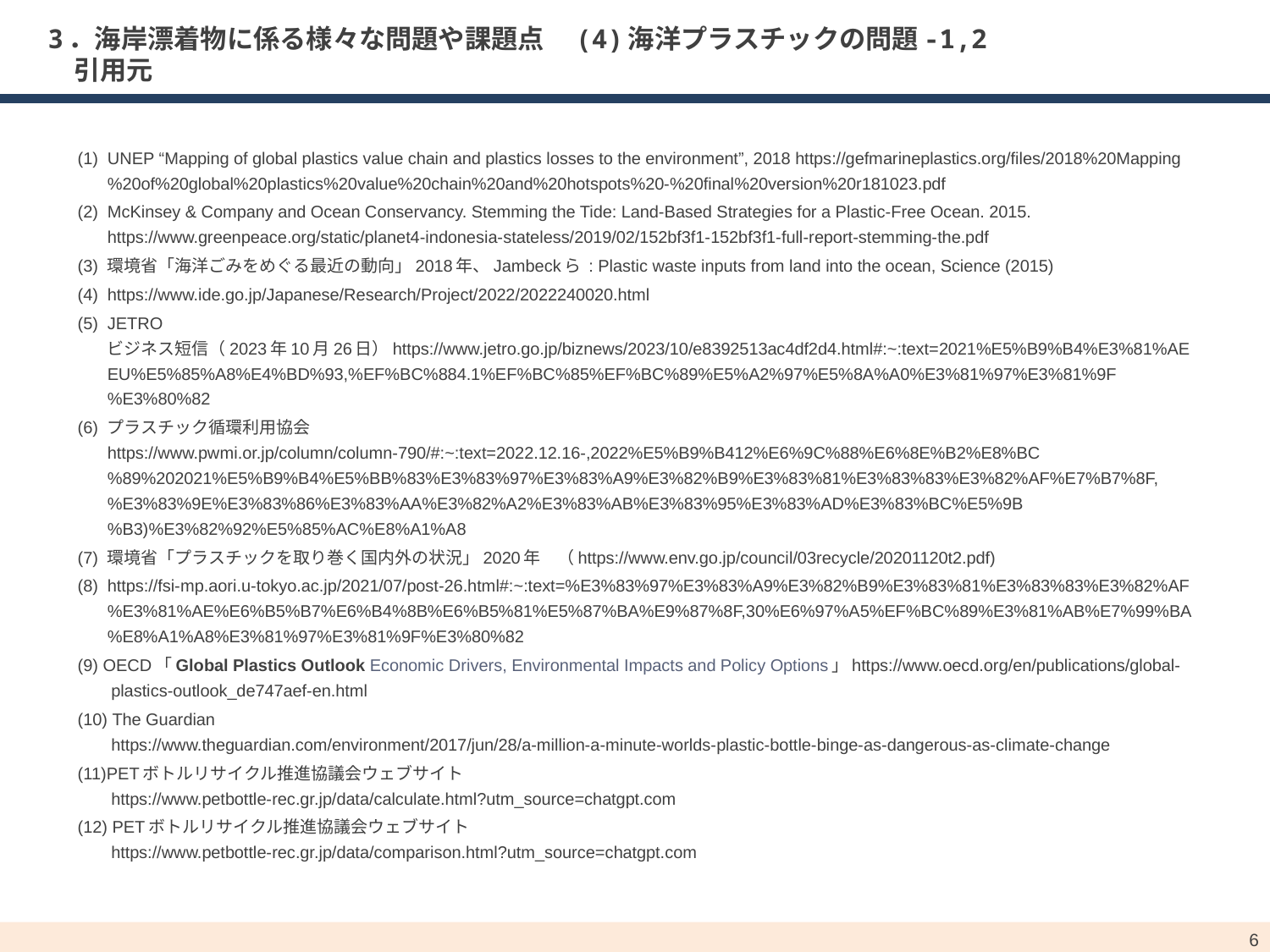

# 3．海岸漂着物に係る様々な問題や課題点　(4)海洋プラスチックの問題-1,2 　引用元
UNEP “Mapping of global plastics value chain and plastics losses to the environment”, 2018 https://gefmarineplastics.org/files/2018%20Mapping%20of%20global%20plastics%20value%20chain%20and%20hotspots%20-%20final%20version%20r181023.pdf
McKinsey & Company and Ocean Conservancy. Stemming the Tide: Land-Based Strategies for a Plastic-Free Ocean. 2015.
https://www.greenpeace.org/static/planet4-indonesia-stateless/2019/02/152bf3f1-152bf3f1-full-report-stemming-the.pdf
環境省「海洋ごみをめぐる最近の動向」2018年、Jambeckら : Plastic waste inputs from land into the ocean, Science (2015)
https://www.ide.go.jp/Japanese/Research/Project/2022/2022240020.html
JETRO ビジネス短信（2023年10月26日）https://www.jetro.go.jp/biznews/2023/10/e8392513ac4df2d4.html#:~:text=2021%E5%B9%B4%E3%81%AEEU%E5%85%A8%E4%BD%93,%EF%BC%884.1%EF%BC%85%EF%BC%89%E5%A2%97%E5%8A%A0%E3%81%97%E3%81%9F%E3%80%82
プラスチック循環利用協会
https://www.pwmi.or.jp/column/column-790/#:~:text=2022.12.16-,2022%E5%B9%B412%E6%9C%88%E6%8E%B2%E8%BC%89%202021%E5%B9%B4%E5%BB%83%E3%83%97%E3%83%A9%E3%82%B9%E3%83%81%E3%83%83%E3%82%AF%E7%B7%8F,%E3%83%9E%E3%83%86%E3%83%AA%E3%82%A2%E3%83%AB%E3%83%95%E3%83%AD%E3%83%BC%E5%9B%B3)%E3%82%92%E5%85%AC%E8%A1%A8
環境省「プラスチックを取り巻く国内外の状況」2020年　（https://www.env.go.jp/council/03recycle/20201120t2.pdf)
https://fsi-mp.aori.u-tokyo.ac.jp/2021/07/post-26.html#:~:text=%E3%83%97%E3%83%A9%E3%82%B9%E3%83%81%E3%83%83%E3%82%AF%E3%81%AE%E6%B5%B7%E6%B4%8B%E6%B5%81%E5%87%BA%E9%87%8F,30%E6%97%A5%EF%BC%89%E3%81%AB%E7%99%BA%E8%A1%A8%E3%81%97%E3%81%9F%E3%80%82
(9) OECD「Global Plastics Outlook Economic Drivers, Environmental Impacts and Policy Options」https://www.oecd.org/en/publications/global-plastics-outlook_de747aef-en.html
(10) The Guardian
https://www.theguardian.com/environment/2017/jun/28/a-million-a-minute-worlds-plastic-bottle-binge-as-dangerous-as-climate-change
(11)PETボトルリサイクル推進協議会ウェブサイト
https://www.petbottle-rec.gr.jp/data/calculate.html?utm_source=chatgpt.com
(12) PETボトルリサイクル推進協議会ウェブサイト
https://www.petbottle-rec.gr.jp/data/comparison.html?utm_source=chatgpt.com